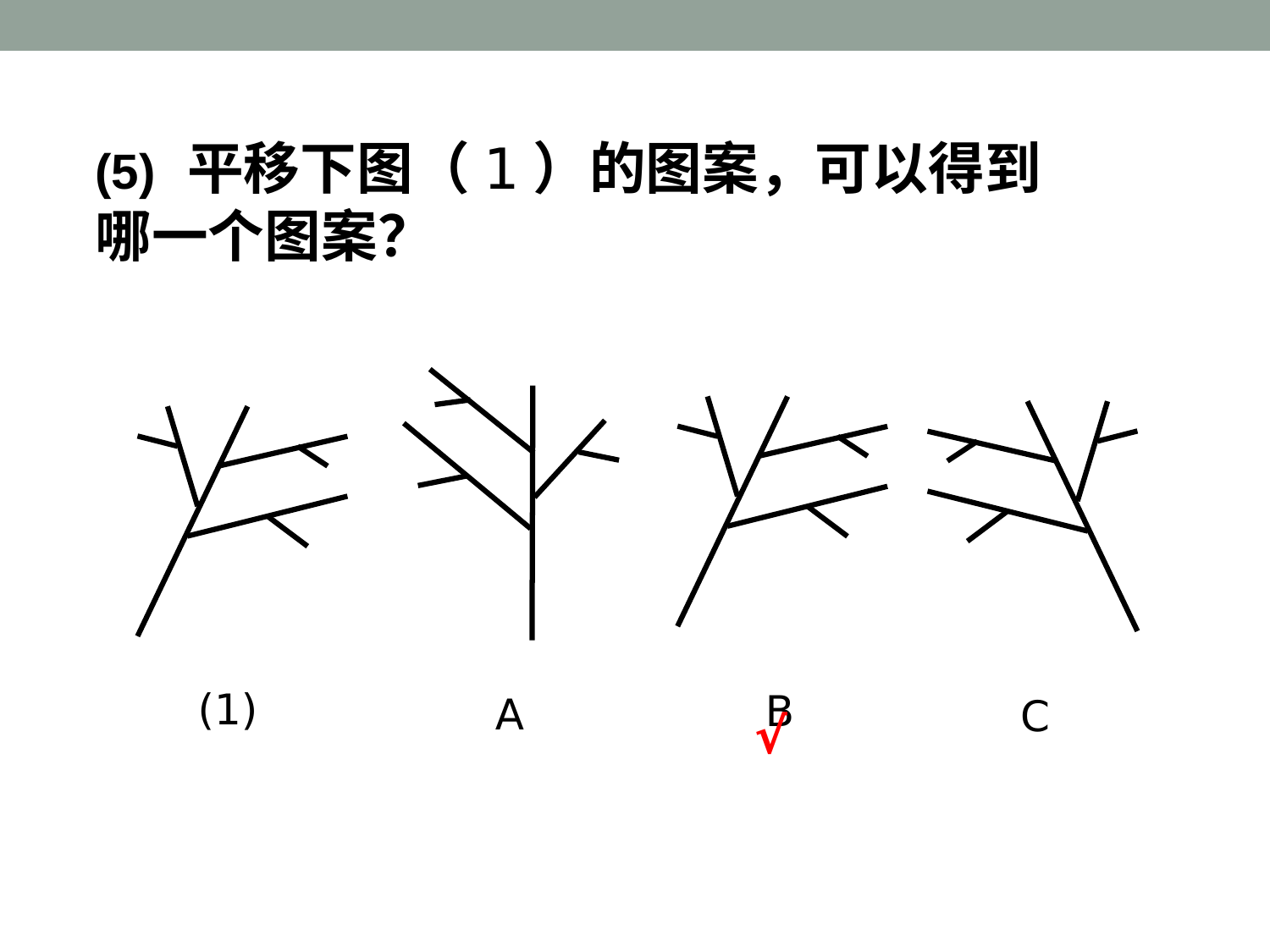

(5) 平移下图（1）的图案，可以得到
哪一个图案？

(1)
B
A
C
√